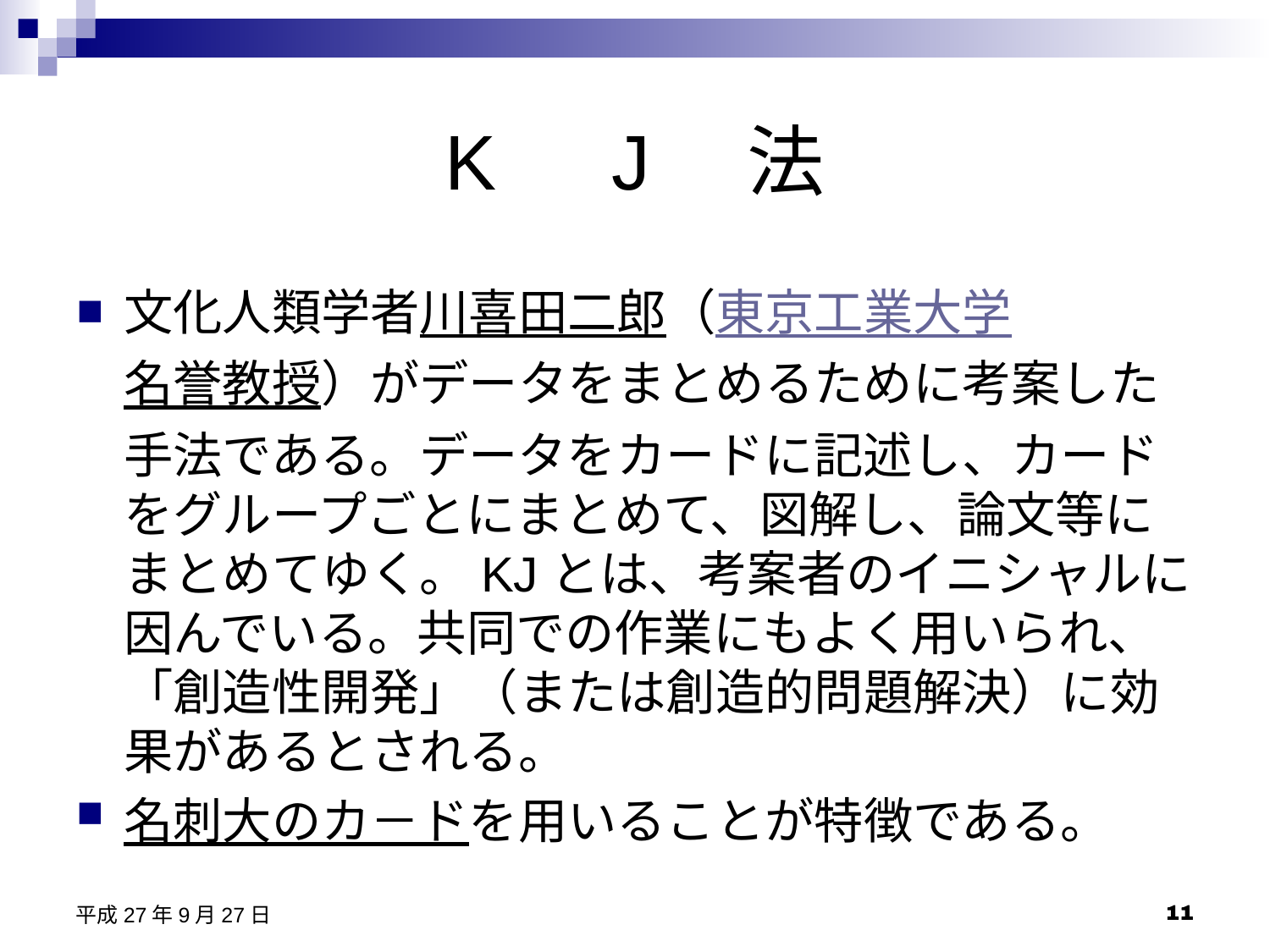

K　J　法
文化人類学者川喜田二郎（東京工業大学名誉教授）がデータをまとめるために考案した手法である。データをカードに記述し、カードをグループごとにまとめて、図解し、論文等にまとめてゆく。KJとは、考案者のイニシャルに因んでいる。共同での作業にもよく用いられ、「創造性開発」（または創造的問題解決）に効果があるとされる。
名刺大のカ－ドを用いることが特徴である。
平成27年9月27日
11
11